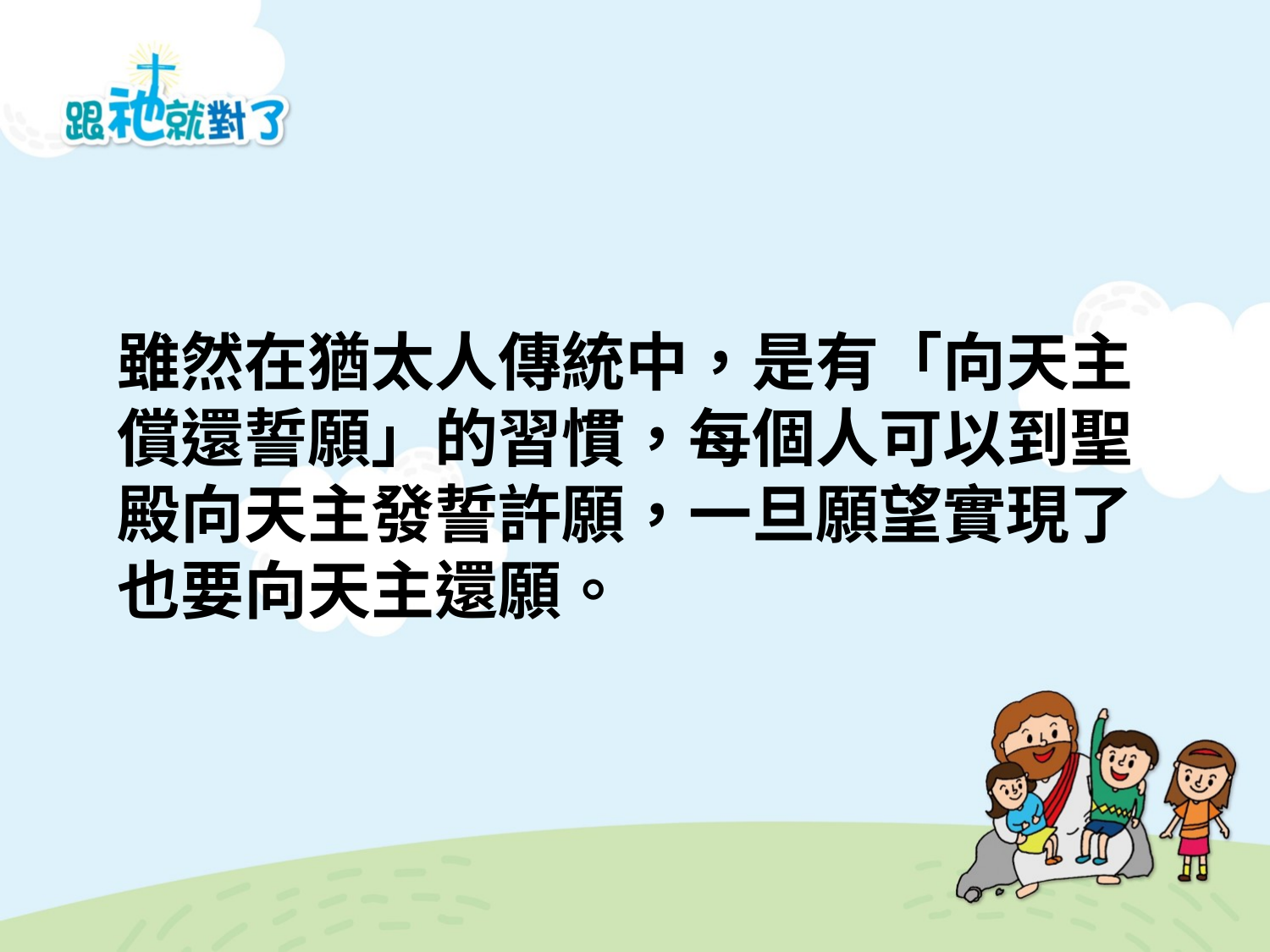

雖然在猶太人傳統中，是有「向天主償還誓願」的習慣，每個人可以到聖殿向天主發誓許願，一旦願望實現了也要向天主還願。